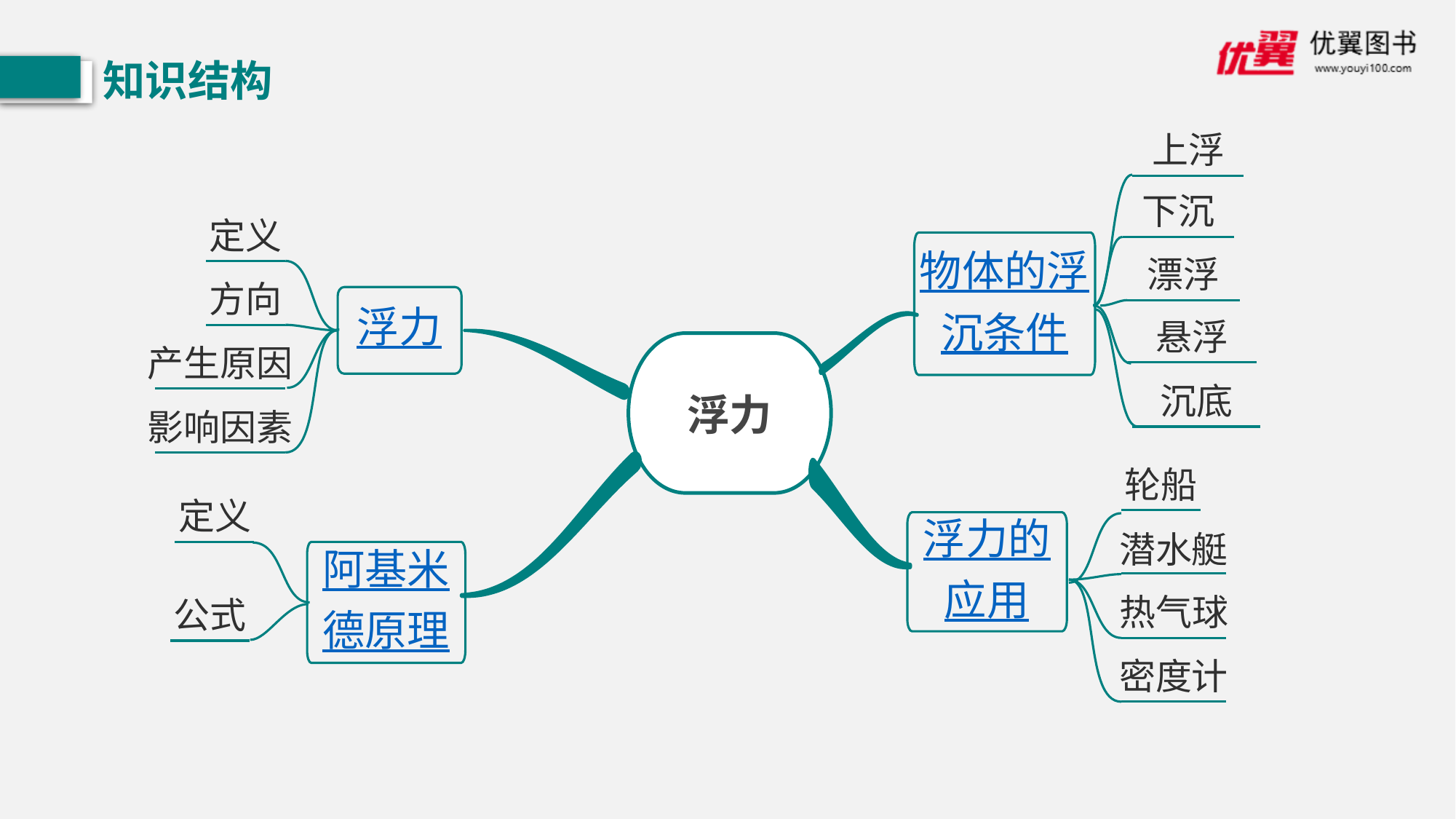

知识结构

上浮

下沉

定义

物体的浮
沉条件

漂浮

方向

浮力

悬浮

浮力
产生原因

沉底

影响因素
轮船

定义

浮力的
应用

阿基米
德原理
潜水艇

热气球

公式

密度计